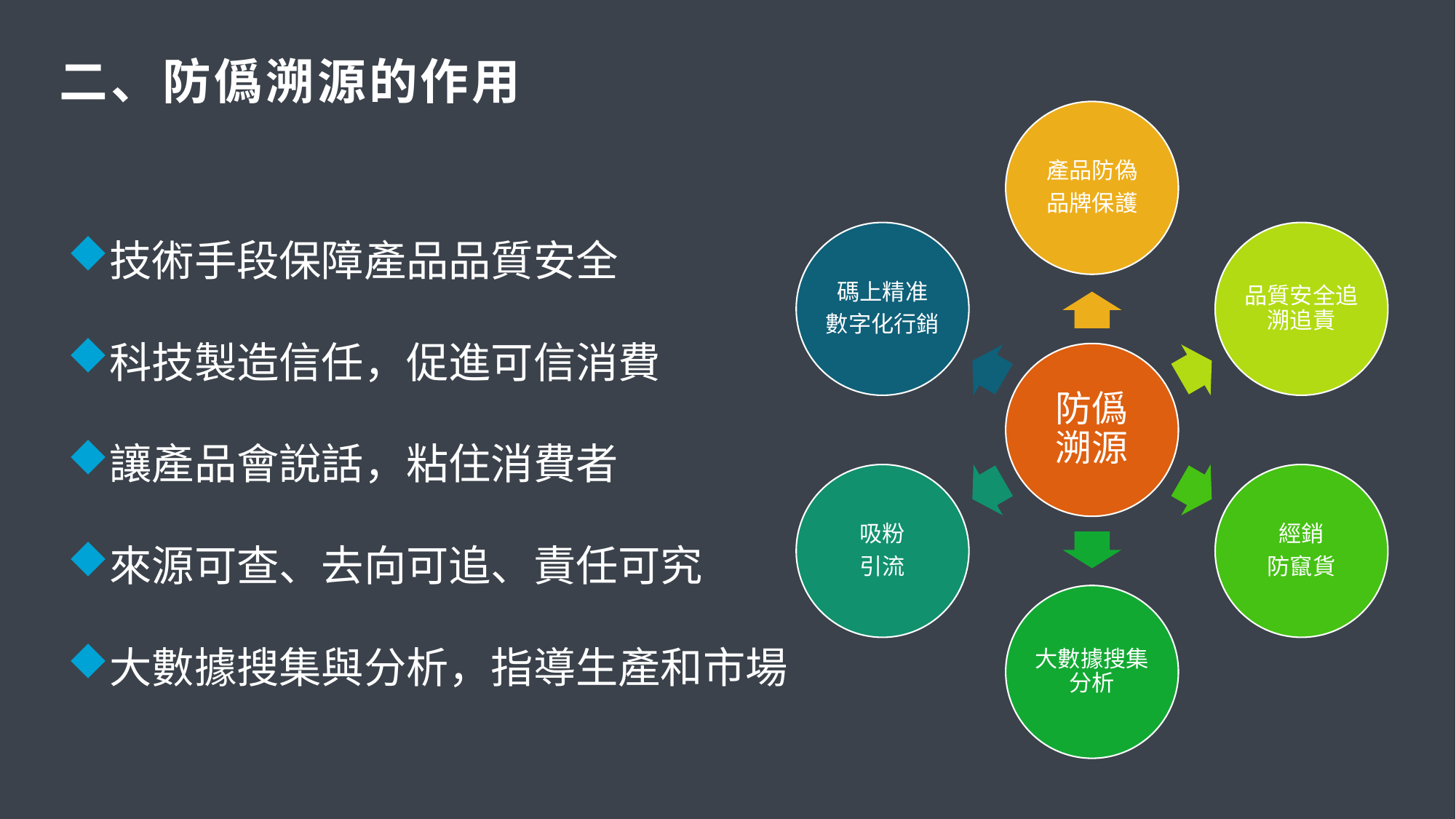

二、防僞溯源的作用
防僞 溯源

產品防偽
品牌保護

品質安全追溯追責

經銷
防竄貨

大數據搜集分析

吸粉
引流

碼上精准
數字化行銷
技術手段保障產品品質安全

科技製造信任，促進可信消費

讓產品會說話，粘住消費者

來源可查、去向可追、責任可究

大數據搜集與分析，指導生產和市場